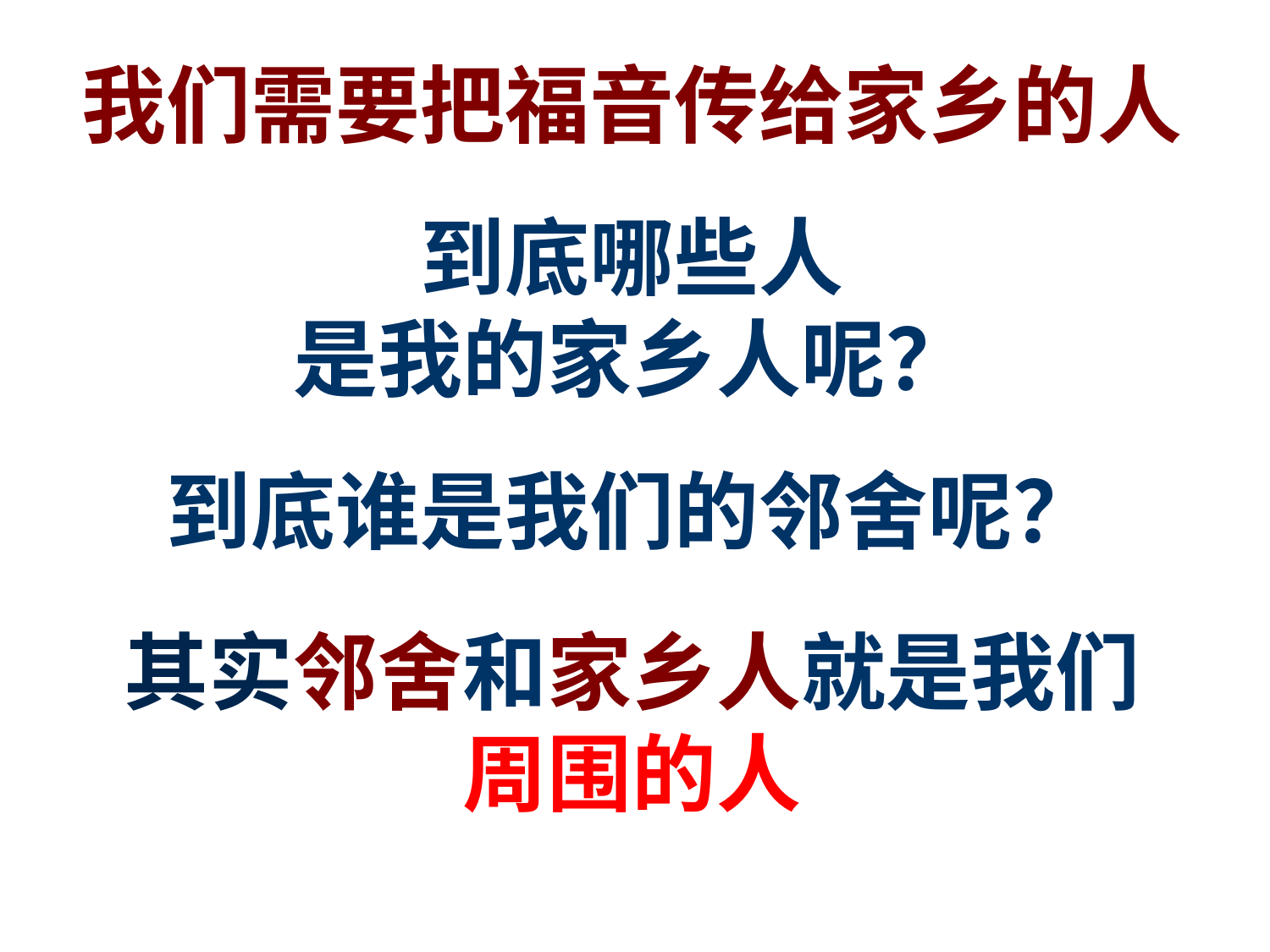

我们需要把福音传给家乡的人

到底哪些人
是我的家乡人呢？

到底谁是我们的邻舍呢？

其实邻舍和家乡人就是我们
周围的人
32